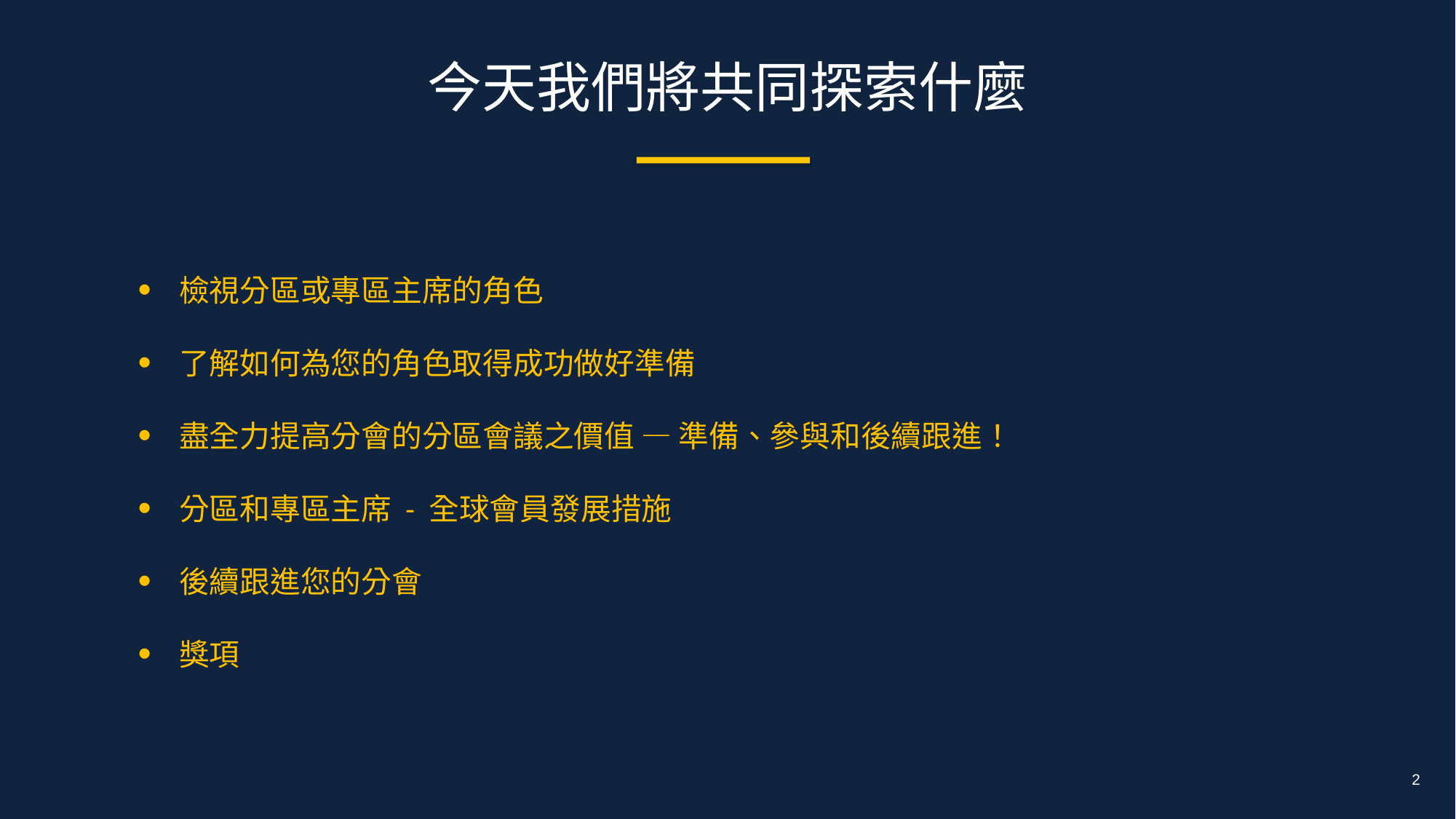

今天我們將共同探索什麼

檢視分區或專區主席的角色

了解如何為您的角色取得成功做好準備

盡全力提高分會的分區會議之價值 — 準備、參與和後續跟進！

分區和專區主席 - 全球會員發展措施

後續跟進您的分會

獎項